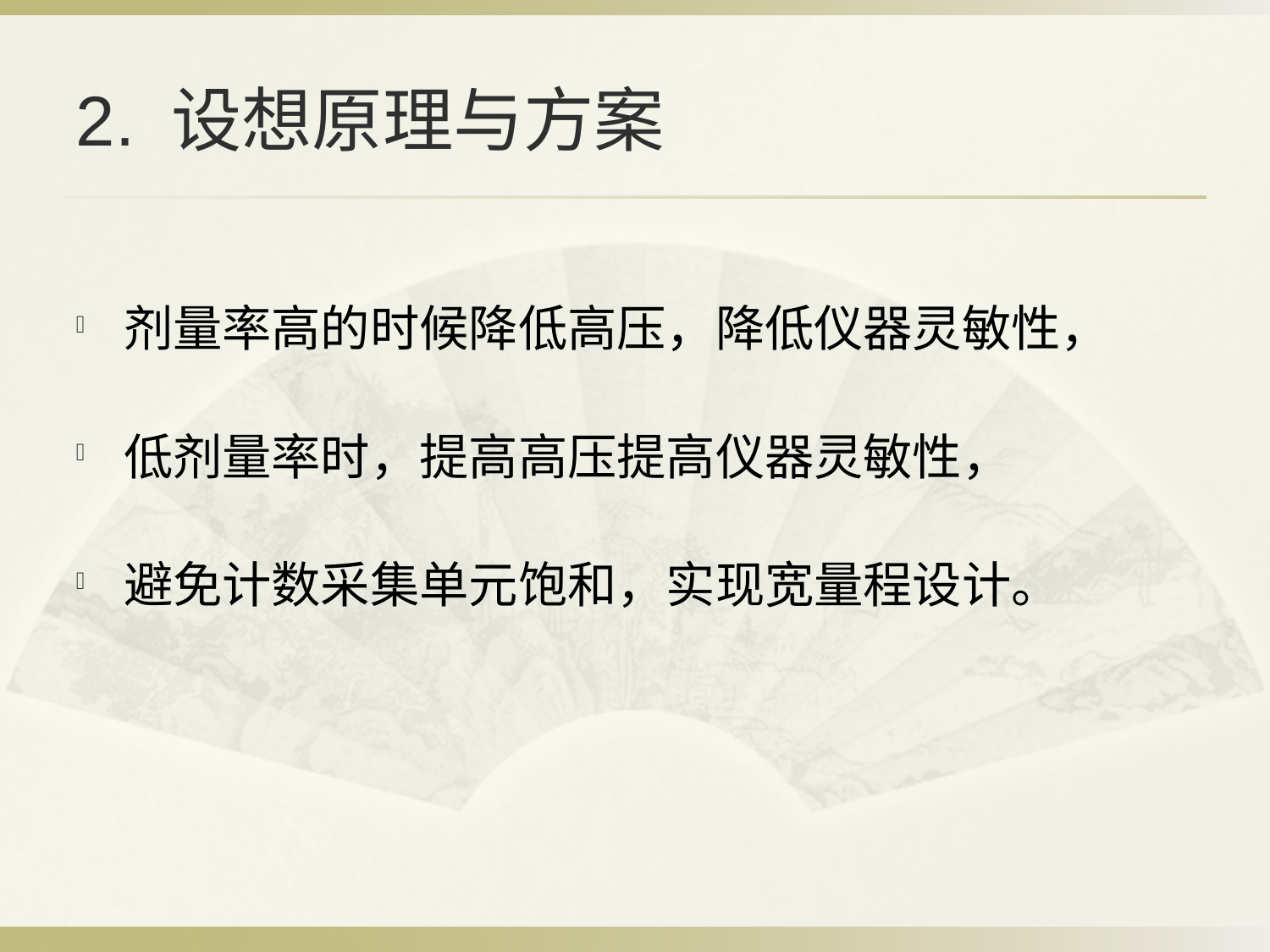

# 2. 设想原理与方案
剂量率高的时候降低高压，降低仪器灵敏性，
低剂量率时，提高高压提高仪器灵敏性，
避免计数采集单元饱和，实现宽量程设计。